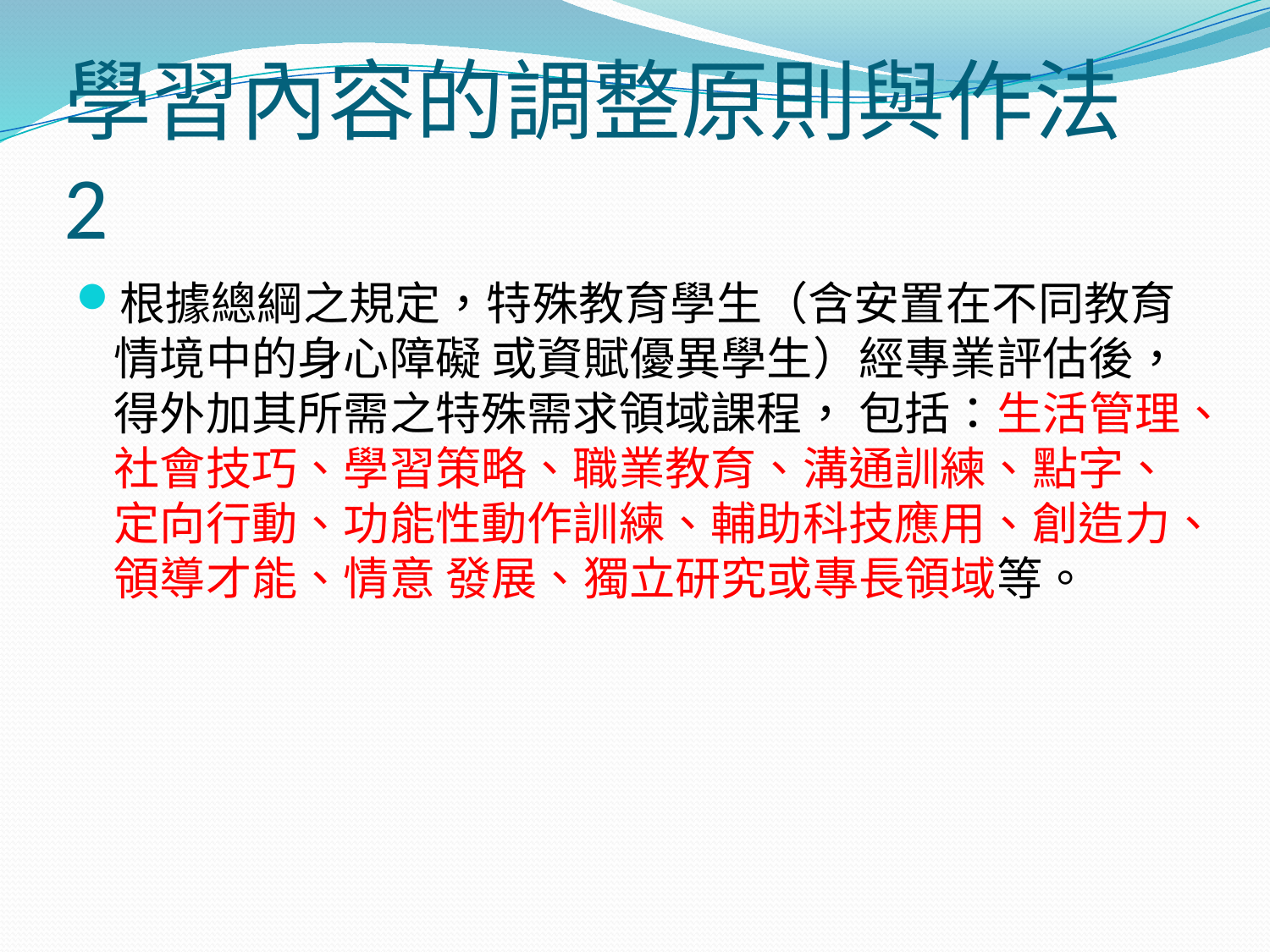

# 學習內容的調整原則與作法 2
根據總綱之規定，特殊教育學生（含安置在不同教育情境中的身心障礙 或資賦優異學生）經專業評估後，得外加其所需之特殊需求領域課程， 包括：生活管理、社會技巧、學習策略、職業教育、溝通訓練、點字、 定向行動、功能性動作訓練、輔助科技應用、創造力、領導才能、情意 發展、獨立研究或專長領域等。